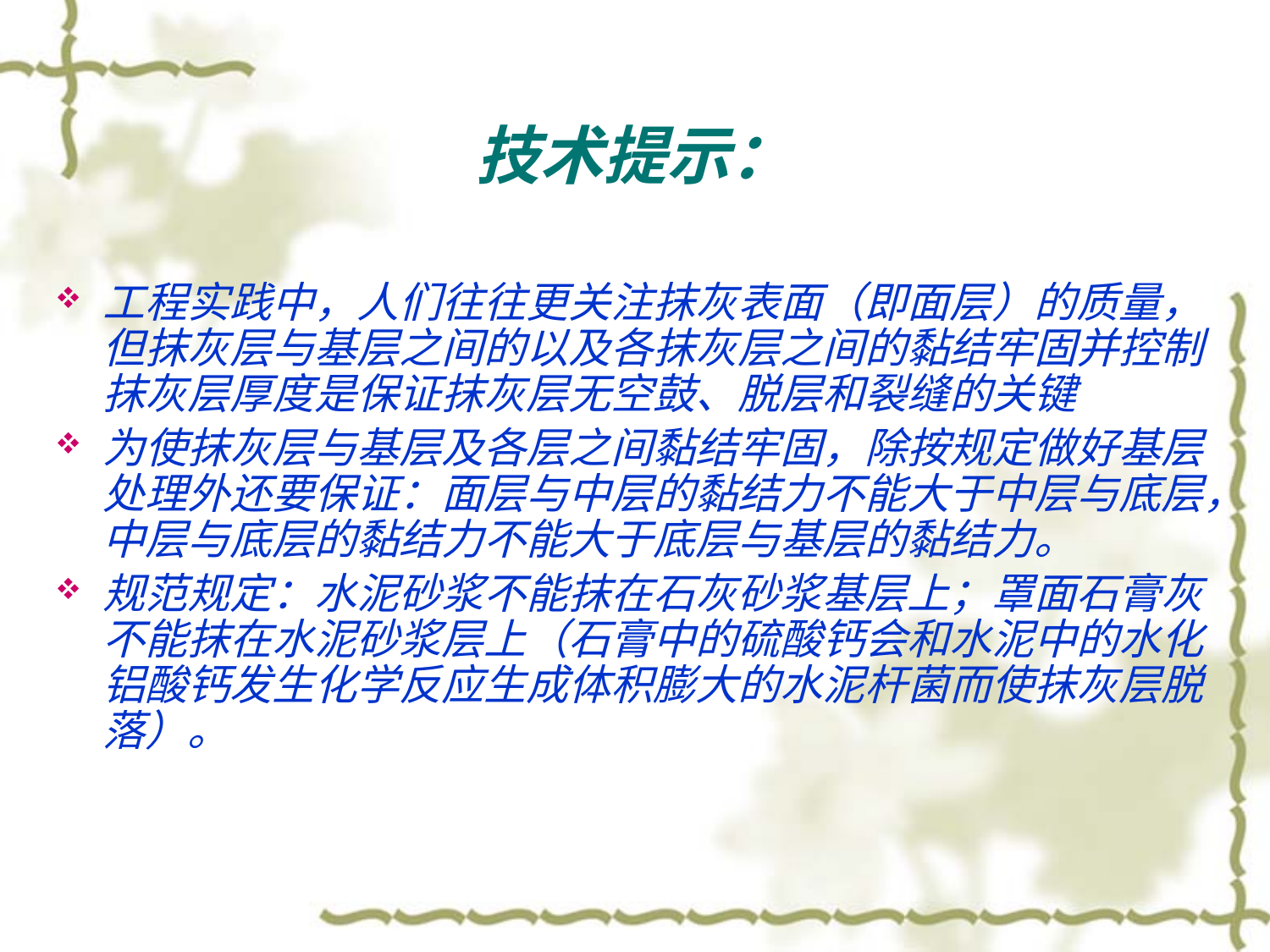

# 技术提示：
工程实践中，人们往往更关注抹灰表面（即面层）的质量，但抹灰层与基层之间的以及各抹灰层之间的黏结牢固并控制抹灰层厚度是保证抹灰层无空鼓、脱层和裂缝的关键
为使抹灰层与基层及各层之间黏结牢固，除按规定做好基层处理外还要保证：面层与中层的黏结力不能大于中层与底层，中层与底层的黏结力不能大于底层与基层的黏结力。
规范规定：水泥砂浆不能抹在石灰砂浆基层上；罩面石膏灰不能抹在水泥砂浆层上（石膏中的硫酸钙会和水泥中的水化铝酸钙发生化学反应生成体积膨大的水泥杆菌而使抹灰层脱落）。